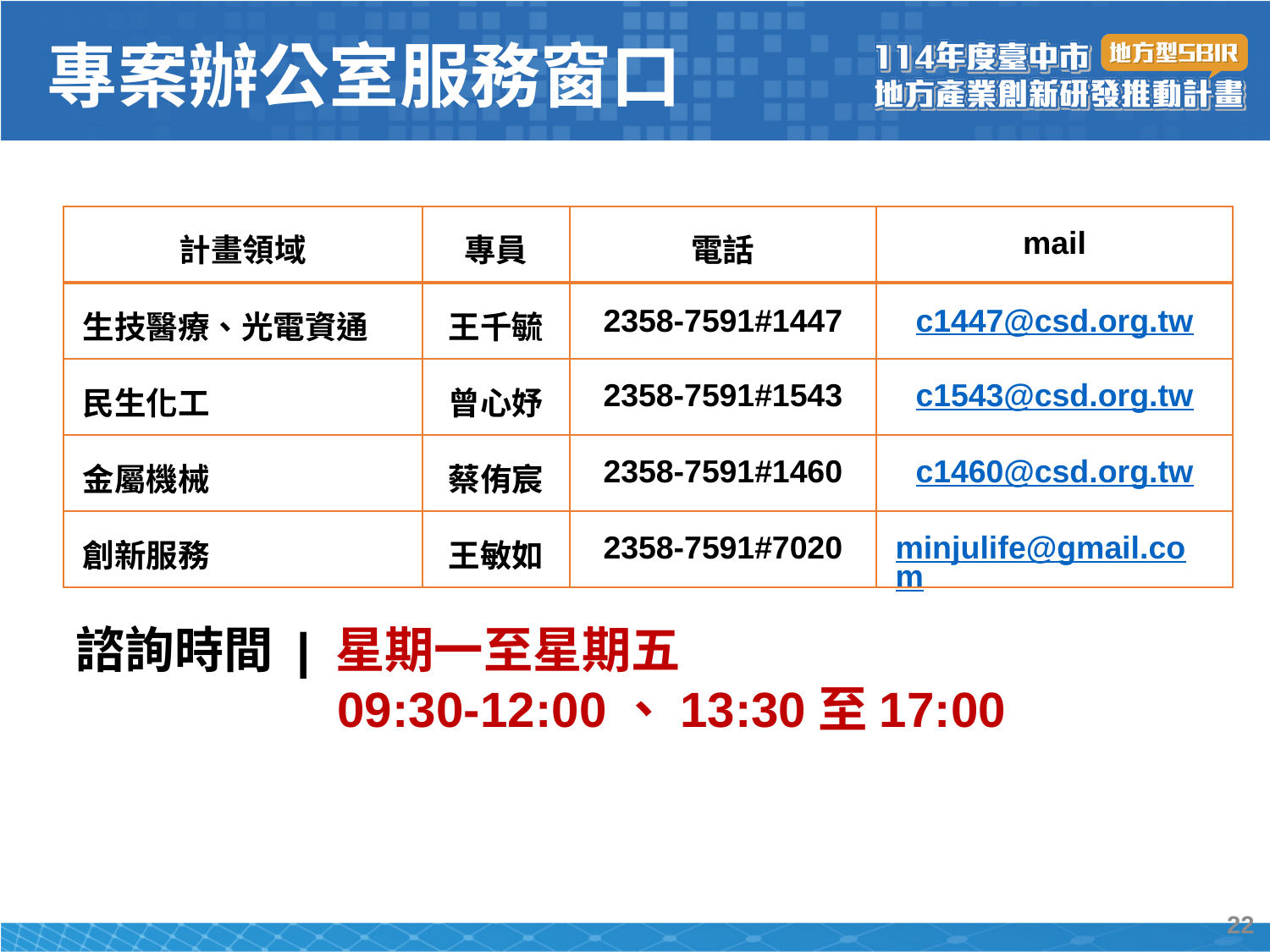

專案辦公室服務窗口
| 計畫領域 | 專員 | 電話 | mail |
| --- | --- | --- | --- |
| 生技醫療、光電資通 | 王千毓 | 2358-7591#1447 | c1447@csd.org.tw |
| 民生化工 | 曾心妤 | 2358-7591#1543 | c1543@csd.org.tw |
| 金屬機械 | 蔡侑宸 | 2358-7591#1460 | c1460@csd.org.tw |
| 創新服務 | 王敏如 | 2358-7591#7020 | minjulife@gmail.com |
諮詢時間 | 星期一至星期五
                   09:30-12:00、13:30至17:00
22